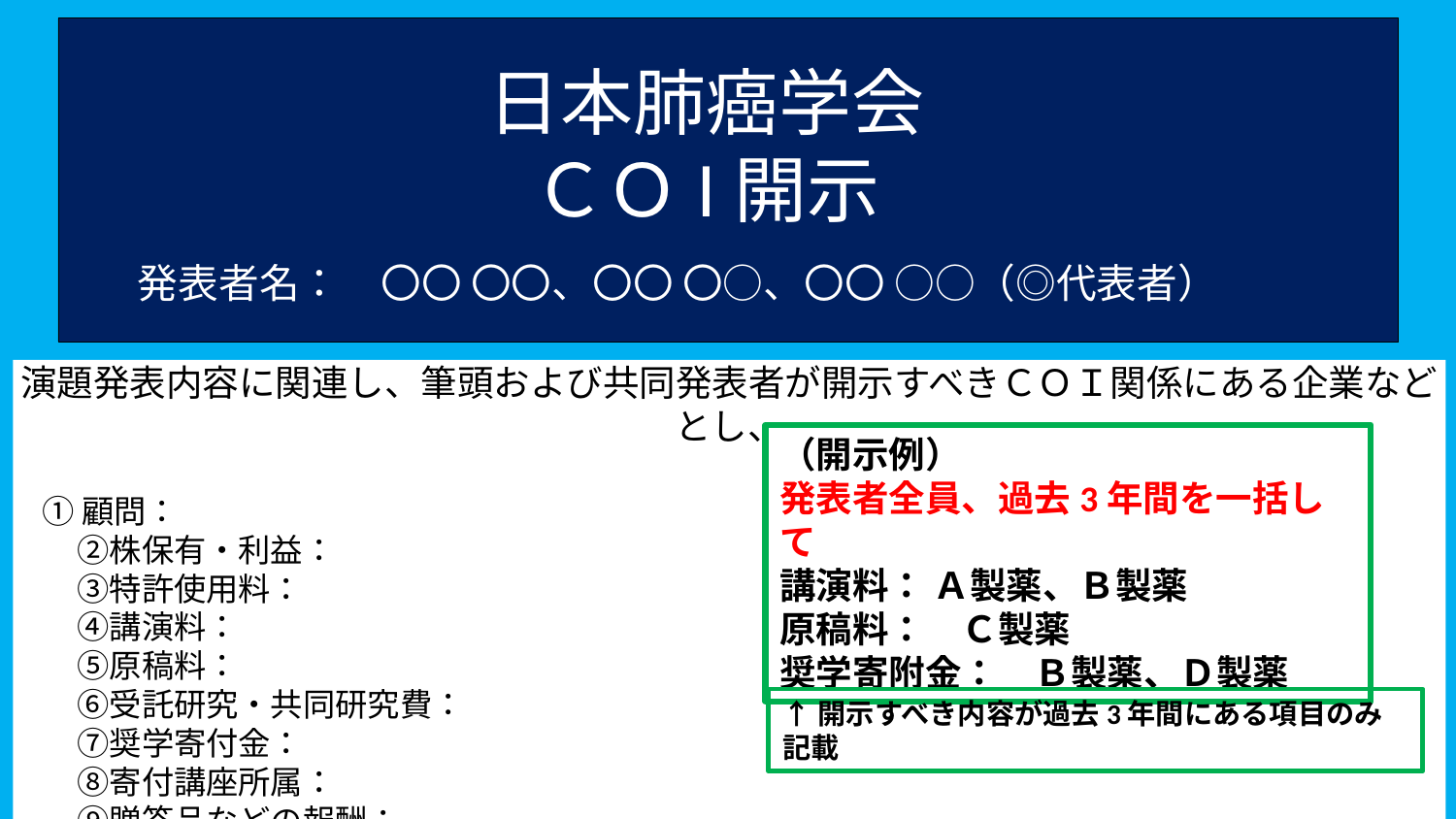

日本肺癌学会
ＣＯI開示

発表者名：　〇〇 〇〇、〇〇 〇○、〇〇 ○○（◎代表者）
演題発表内容に関連し、筆頭および共同発表者が開示すべきＣＯＩ関係にある企業などとし、

    ①顧問：
　　②株保有・利益：
　　③特許使用料：
　　④講演料：
　　⑤原稿料：
　　⑥受託研究・共同研究費：
　　⑦奨学寄付金：
　　⑧寄付講座所属：
　　⑨贈答品などの報酬：
（開示例）
発表者全員、過去3年間を一括して
講演料： Ａ製薬、Ｂ製薬
原稿料：　Ｃ製薬
奨学寄附金：　Ｂ製薬、Ｄ製薬
↑開示すべき内容が過去3年間にある項目のみ記載